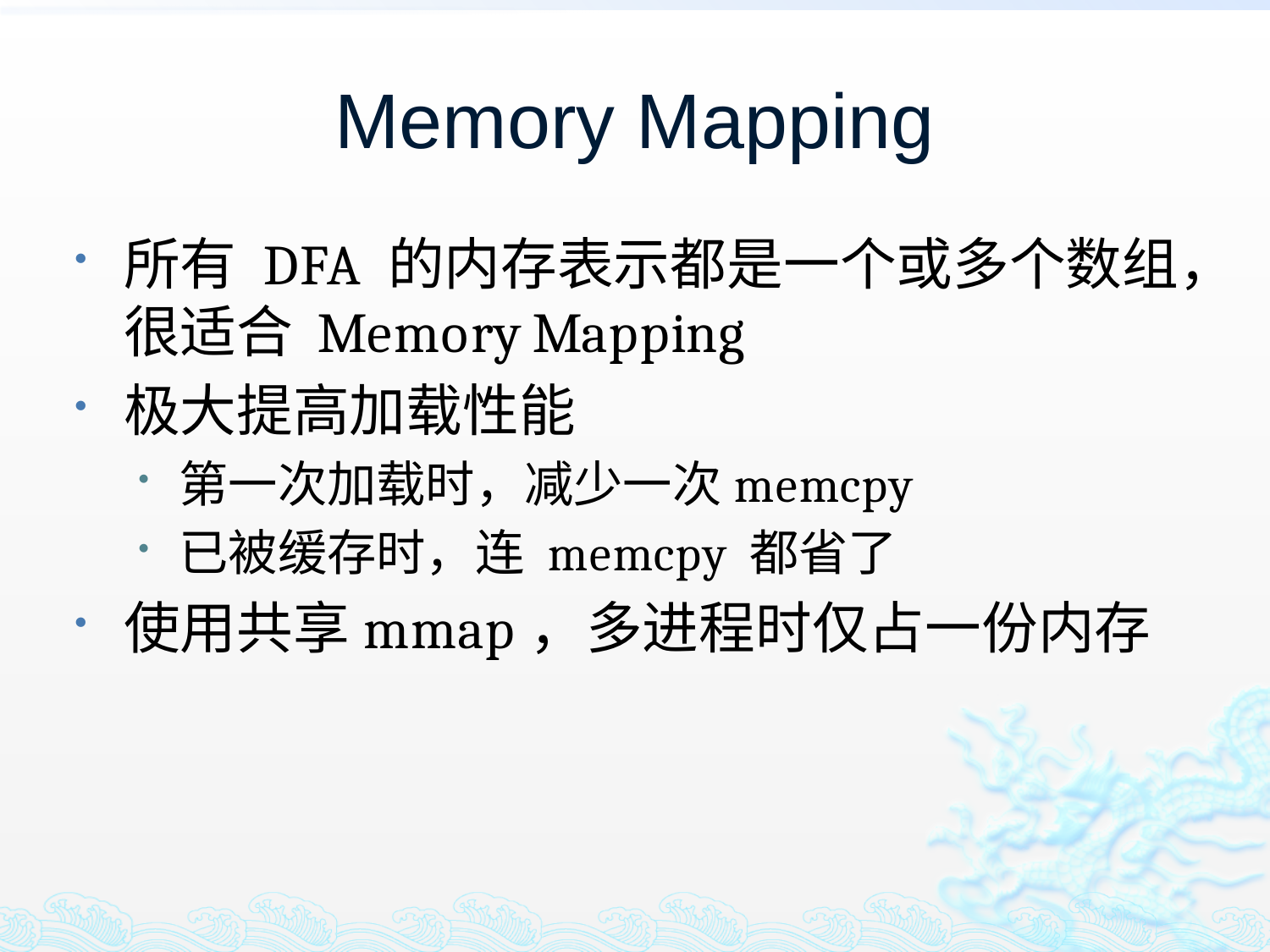

# Memory Mapping
所有 DFA 的内存表示都是一个或多个数组，很适合 Memory Mapping
极大提高加载性能
第一次加载时，减少一次memcpy
已被缓存时，连 memcpy 都省了
使用共享mmap，多进程时仅占一份内存